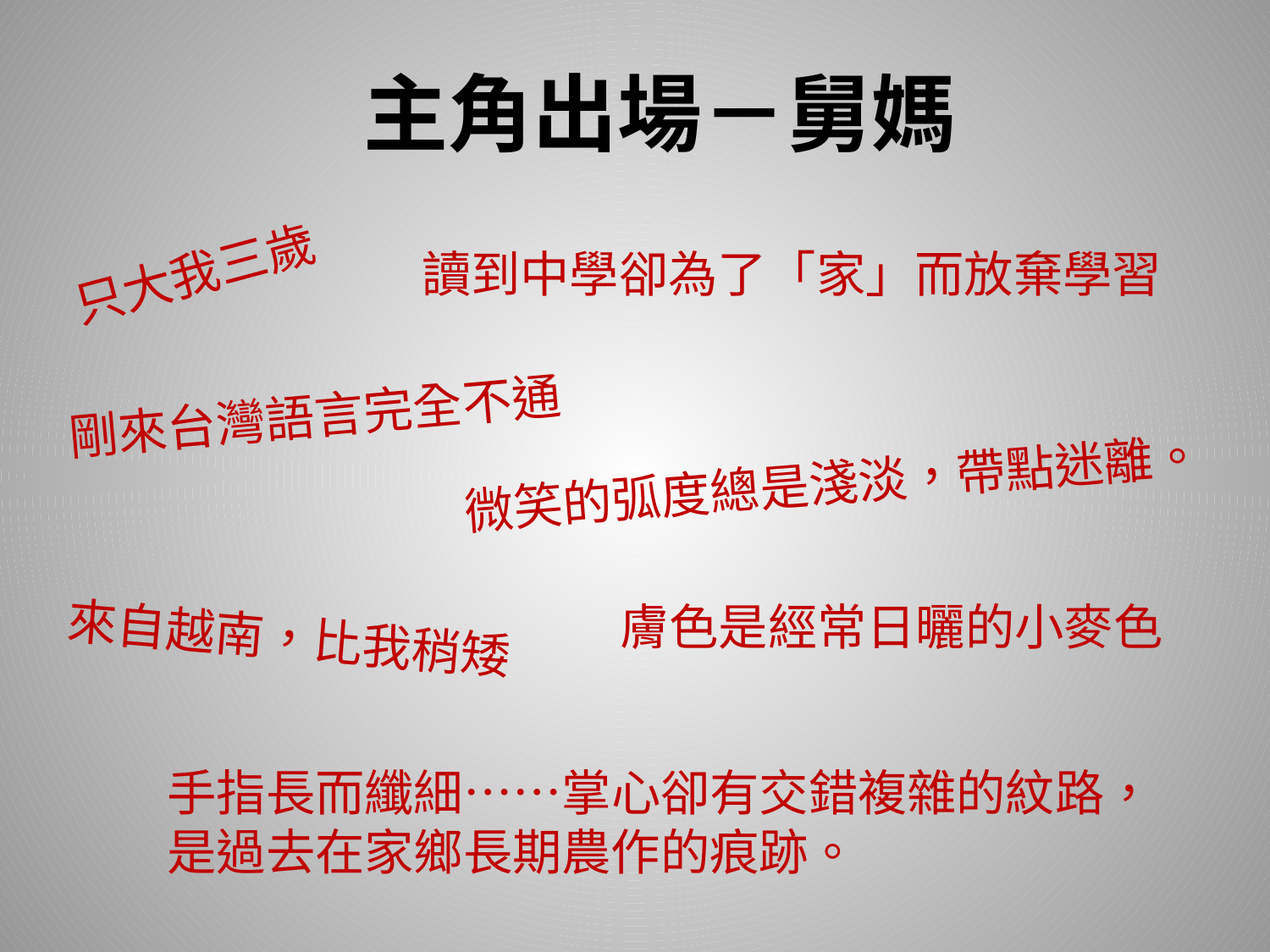

主角出場－舅媽
只大我三歲
讀到中學卻為了「家」而放棄學習
剛來台灣語言完全不通
微笑的弧度總是淺淡，帶點迷離。
膚色是經常日曬的小麥色
來自越南，比我稍矮
手指長而纖細……掌心卻有交錯複雜的紋路，
是過去在家鄉長期農作的痕跡。